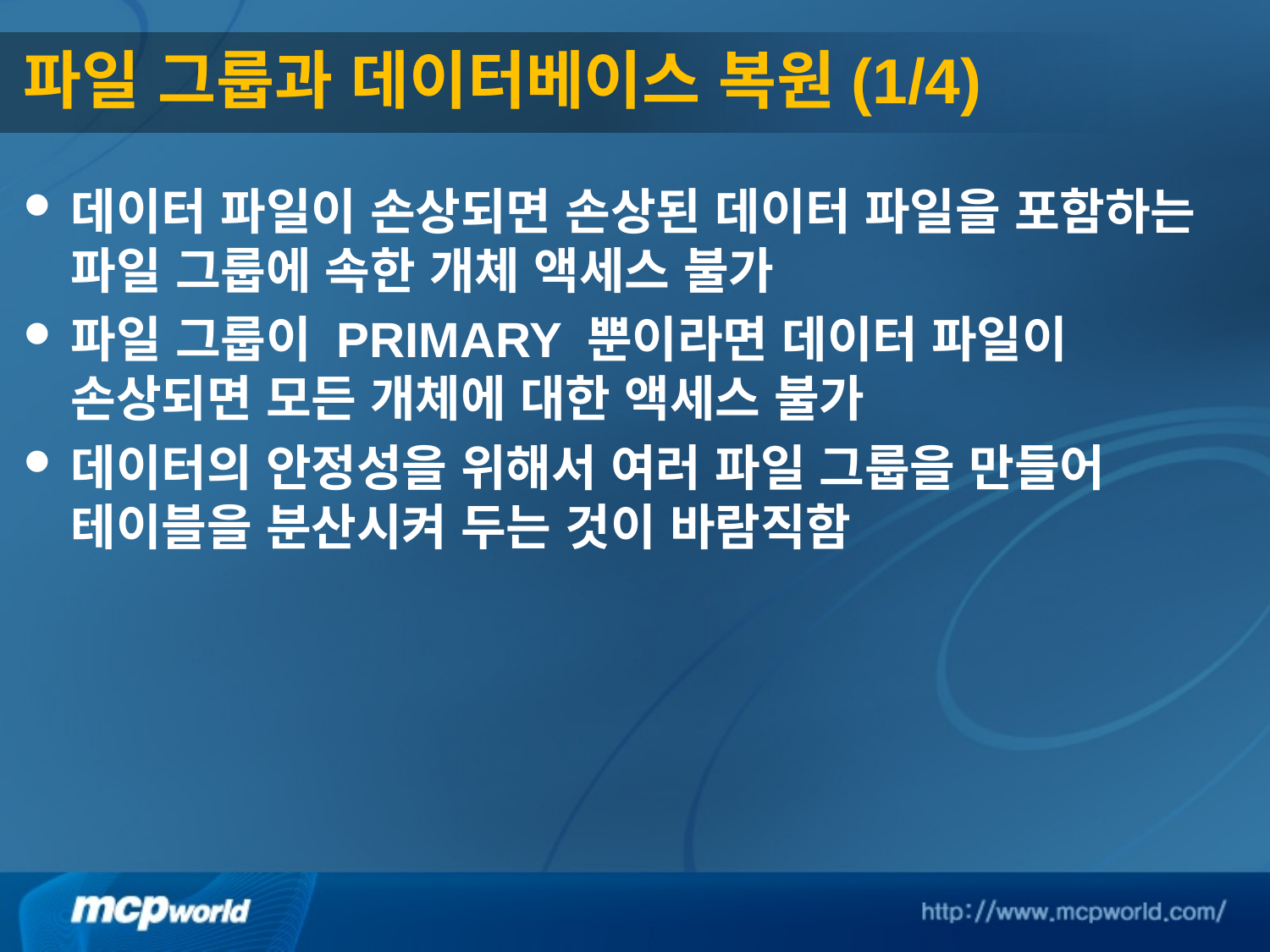

# 파일 그룹과 데이터베이스 복원(1/4)
데이터 파일이 손상되면 손상된 데이터 파일을 포함하는 파일 그룹에 속한 개체 액세스 불가
파일 그룹이 PRIMARY 뿐이라면 데이터 파일이 손상되면 모든 개체에 대한 액세스 불가
데이터의 안정성을 위해서 여러 파일 그룹을 만들어 테이블을 분산시켜 두는 것이 바람직함